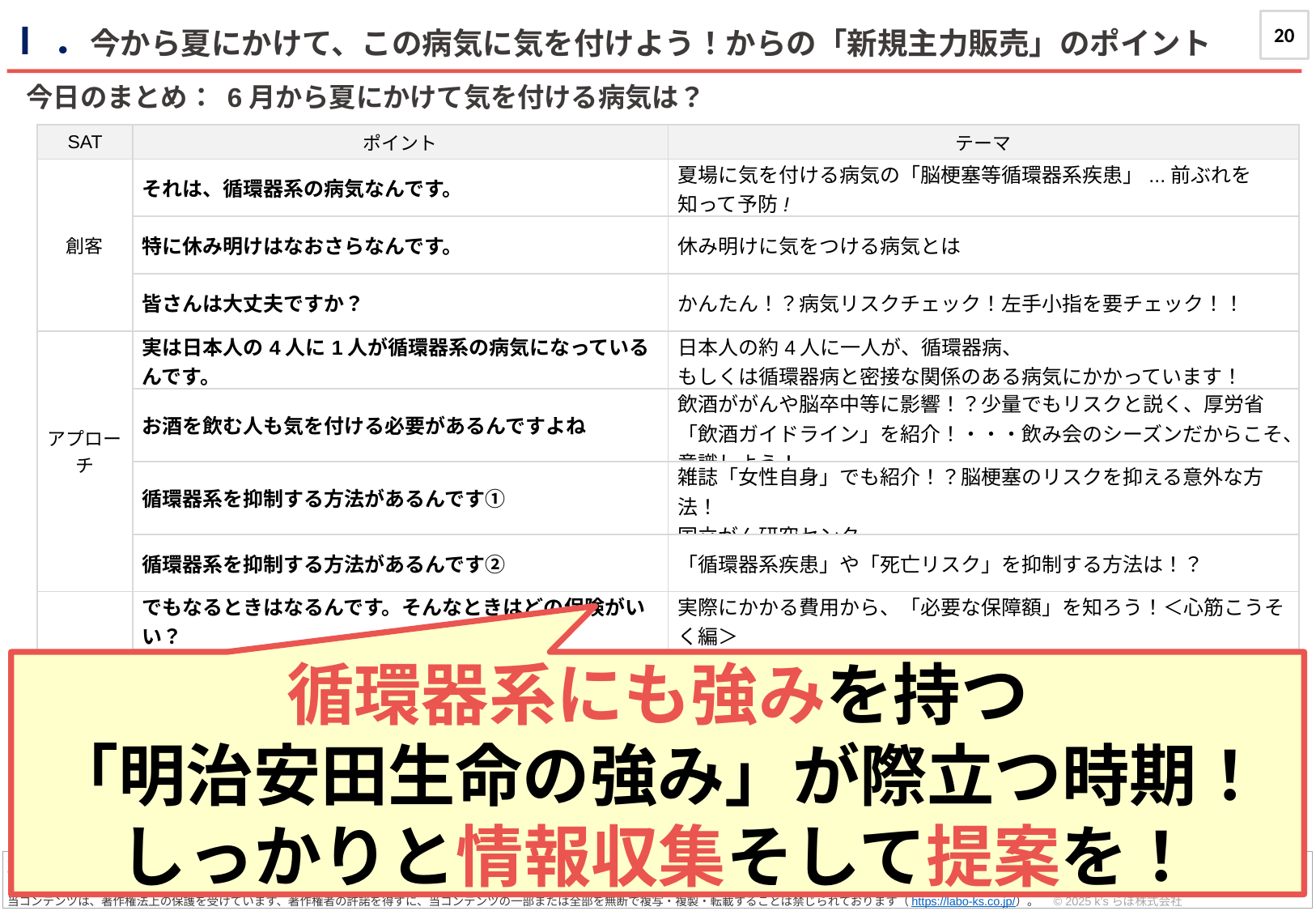

20
Ⅰ．今から夏にかけて、この病気に気を付けよう！からの「新規主力販売」のポイント
　今日のまとめ： 6月から夏にかけて気を付ける病気は？
| SAT | ポイント | テーマ |
| --- | --- | --- |
| 創客 | それは、循環器系の病気なんです。 | 夏場に気を付ける病気の「脳梗塞等循環器系疾患」...前ぶれを知って予防! |
| 創客 | 特に休み明けはなおさらなんです。 | 休み明けに気をつける病気とは |
| 創客 | 皆さんは大丈夫ですか？ | かんたん！？病気リスクチェック！左手小指を要チェック！！ |
| アプローチ | 実は日本人の4人に1人が循環器系の病気になっているんです。 | 日本人の約4人に一人が、循環器病、 もしくは循環器病と密接な関係のある病気にかかっています！ |
| アプローチ | お酒を飲む人も気を付ける必要があるんですよね | 飲酒ががんや脳卒中等に影響！？少量でもリスクと説く、厚労省「飲酒ガイドライン」を紹介！・・・飲み会のシーズンだからこそ、意識しよう！ |
| アプローチ | 循環器系を抑制する方法があるんです① | 雑誌「女性自身」でも紹介！？脳梗塞のリスクを抑える意外な方法！ 国立がん研究センター |
| アプローチ | 循環器系を抑制する方法があるんです② | 「循環器系疾患」や「死亡リスク」を抑制する方法は！？ |
| 提案 | でもなるときはなるんです。そんなときはどの保険がいい？ | 実際にかかる費用から、「必要な保障額」を知ろう！＜心筋こうそく編＞ |
| 提案 | 今の保険って、いつ加入されていますか？ | 会社ごとの脳卒中や急性心筋こうそく（狭心症）の一時金の保障 |
| 提案 | しかも、これから医療保障も自己負担が増えていきます！ | 判明！高額療養費制度見直しの内容 |
|  | 各社の「年次報告書等」発送のタイミング（2025年度） | しっかり比較するためにも、他社の情報収集は重要！ |
循環器系にも強みを持つ
「明治安田生命の強み」が際立つ時期！
しっかりと情報収集そして提案を！